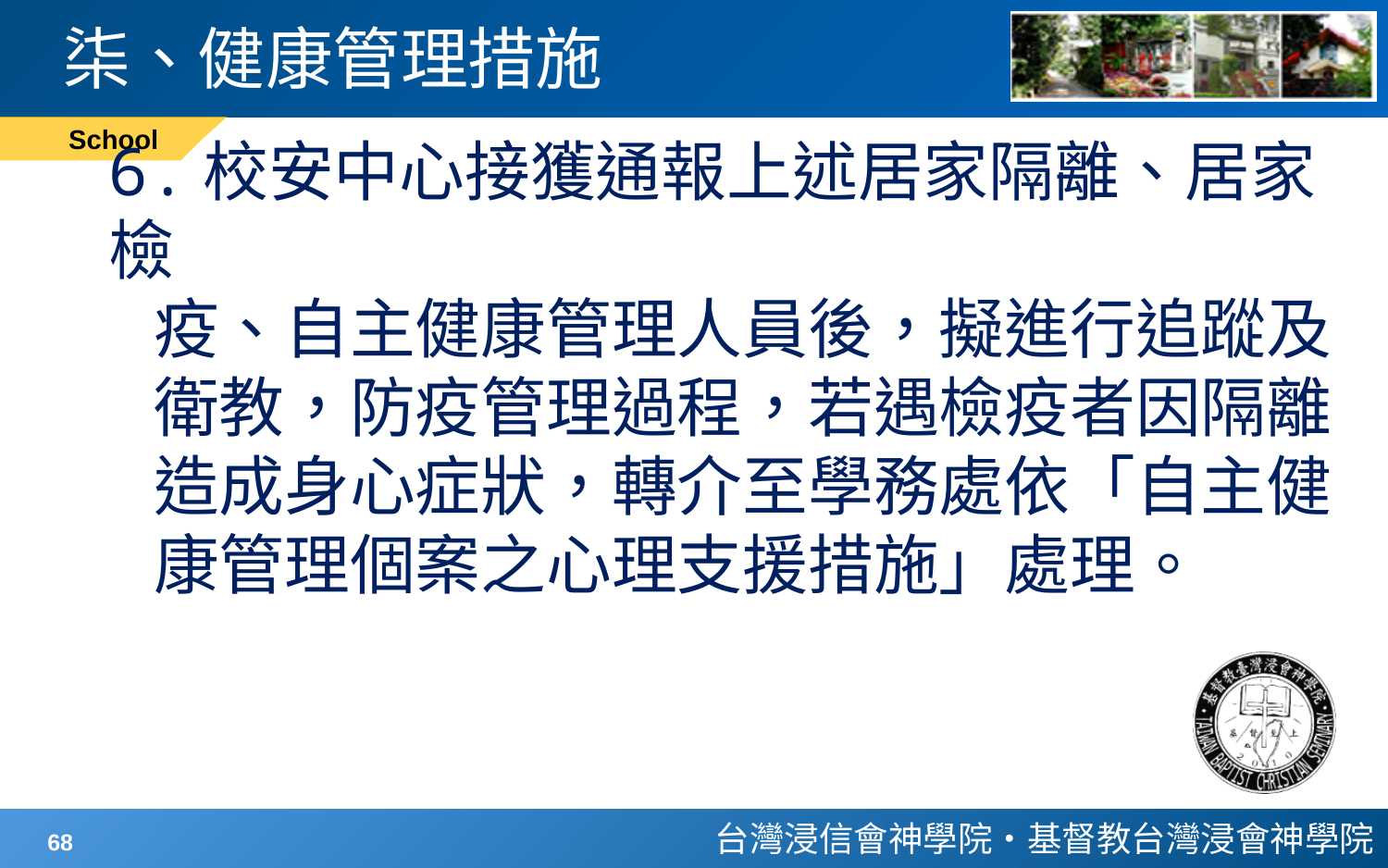

# 柒、健康管理措施
School
6.校安中心接獲通報上述居家隔離、居家檢
  疫、自主健康管理人員後，擬進行追蹤及
  衛教，防疫管理過程，若遇檢疫者因隔離
  造成身心症狀，轉介至學務處依「自主健
  康管理個案之心理支援措施」處理。